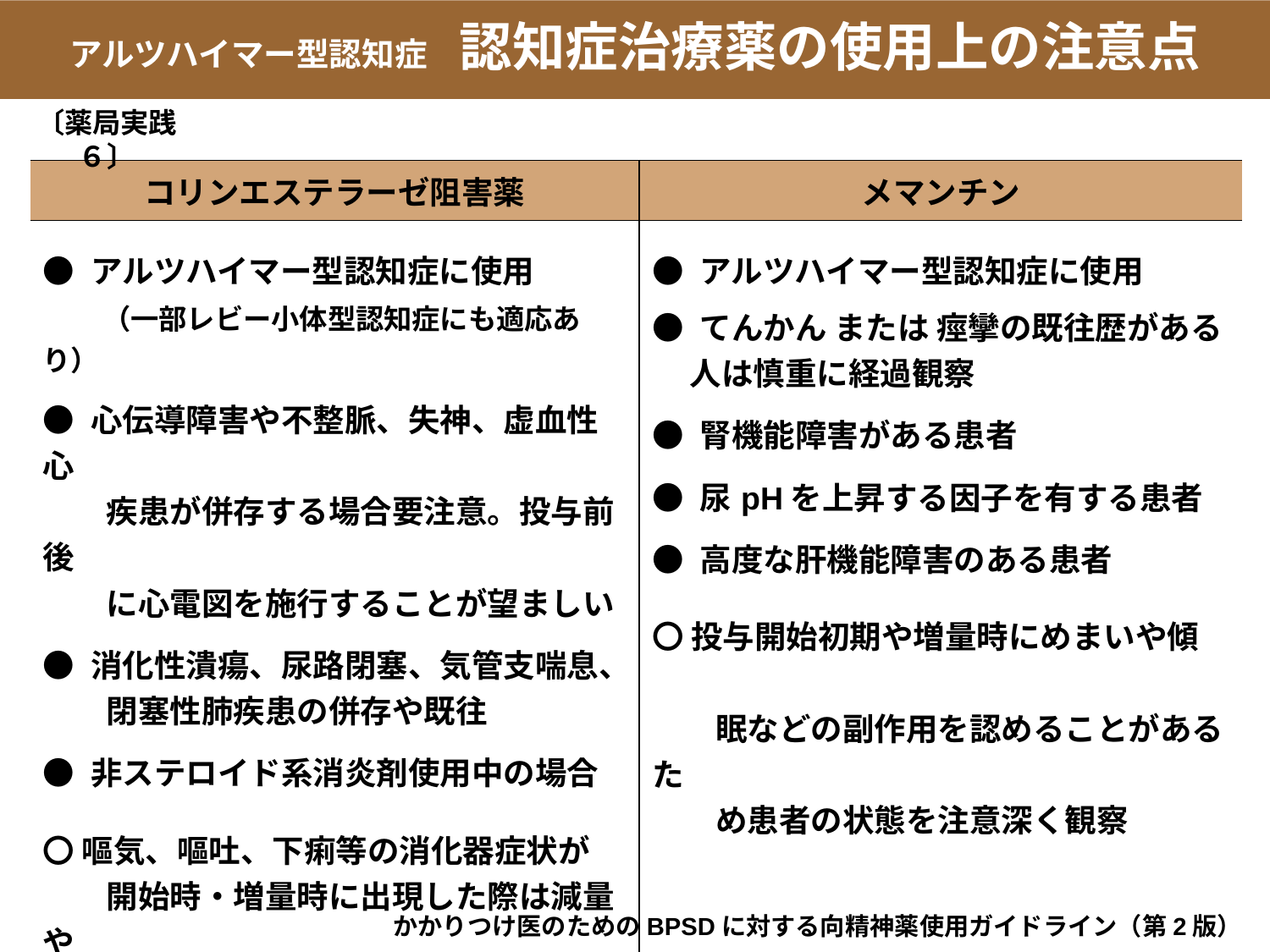

アルツハイマー型認知症　認知症治療薬の使用上の注意点
〔薬局実践６〕
| コリンエステラーゼ阻害薬 | メマンチン |
| --- | --- |
| ● アルツハイマー型認知症に使用 　　（一部レビー小体型認知症にも適応あり） ● 心伝導障害や不整脈、失神、虚血性心 　　疾患が併存する場合要注意。投与前後　 　　に心電図を施行することが望ましい ● 消化性潰瘍、尿路閉塞、気管支喘息、 　　閉塞性肺疾患の併存や既往 ● 非ステロイド系消炎剤使用中の場合 〇 嘔気、嘔吐、下痢等の消化器症状が 　　開始時・増量時に出現した際は減量や 　　中止を検討。遷延時も影響を検討 〇 活動性亢進に関連すると思われる BPSDの出現に注意 　　（興奮、不眠、不穏、幻覚など） | ● アルツハイマー型認知症に使用 ● てんかん または 痙攣の既往歴がある 人は慎重に経過観察 ● 腎機能障害がある患者 ● 尿pHを上昇する因子を有する患者 ● 高度な肝機能障害のある患者 〇 投与開始初期や増量時にめまいや傾　 　　眠などの副作用を認めることがあるた 　　め患者の状態を注意深く観察 |
かかりつけ医のためのBPSDに対する向精神薬使用ガイドライン（第2版）